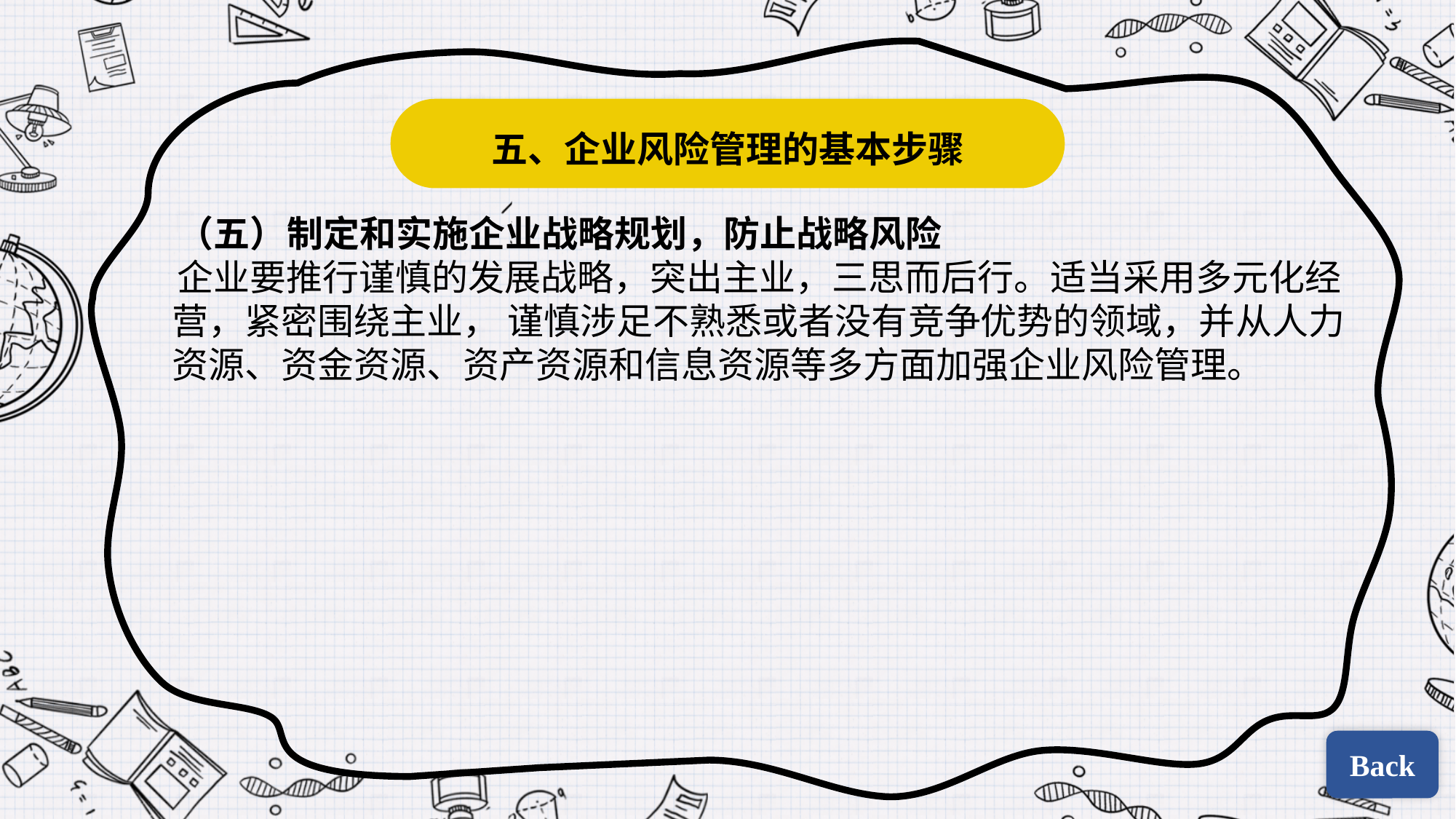

五、企业风险管理的基本步骤
（五）制定和实施企业战略规划，防止战略风险
企业要推行谨慎的发展战略，突出主业，三思而后行。适当采用多元化经营，紧密围绕主业， 谨慎涉足不熟悉或者没有竞争优势的领域，并从人力资源、资金资源、资产资源和信息资源等多方面加强企业风险管理。

Back